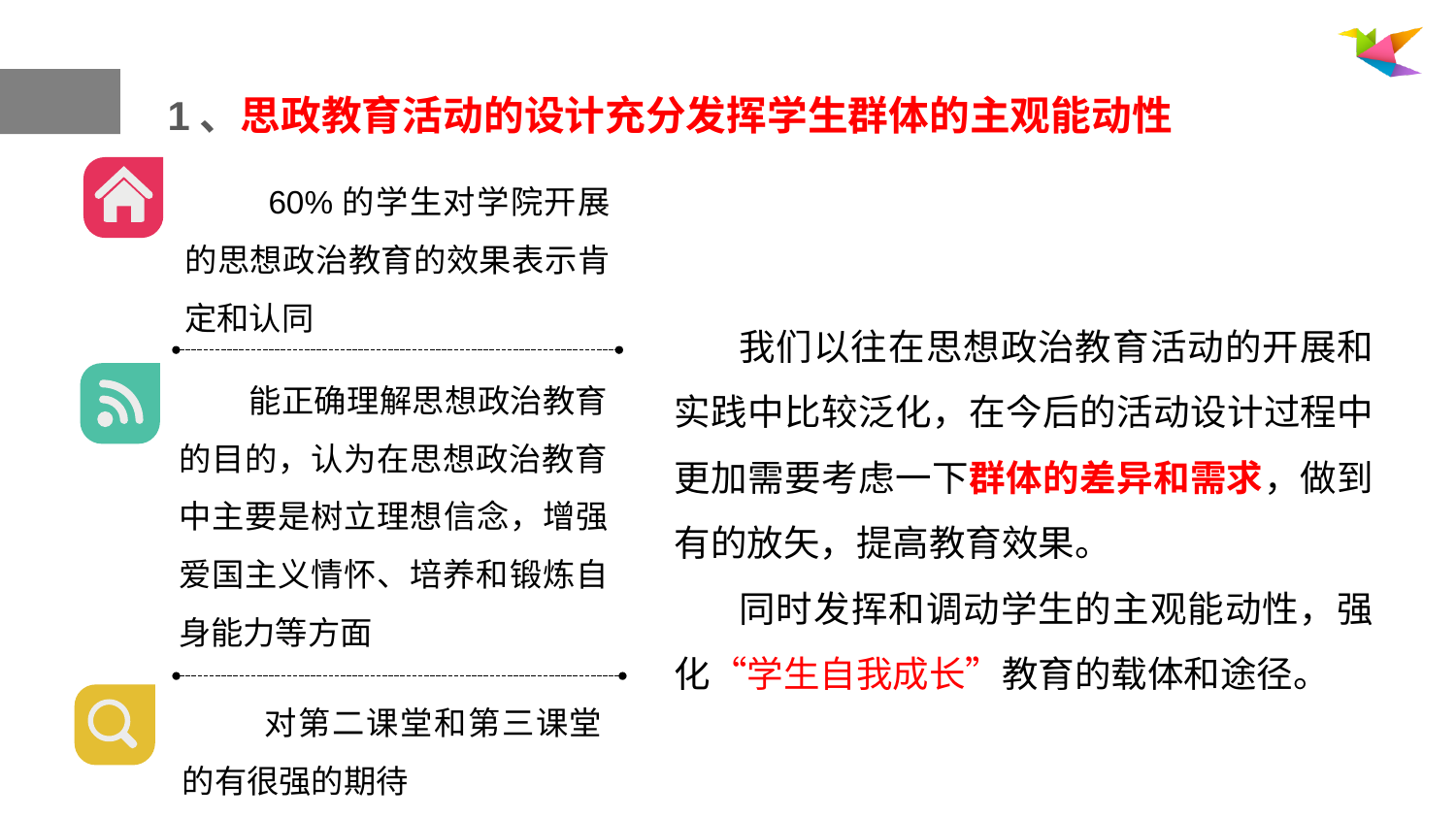

1、思政教育活动的设计充分发挥学生群体的主观能动性

        60%的学生对学院开展的思想政治教育的效果表示肯定和认同

我们以往在思想政治教育活动的开展和实践中比较泛化，在今后的活动设计过程中更加需要考虑一下群体的差异和需求，做到有的放矢，提高教育效果。
同时发挥和调动学生的主观能动性，强化“学生自我成长”教育的载体和途径。
        能正确理解思想政治教育的目的，认为在思想政治教育中主要是树立理想信念，增强爱国主义情怀、培养和锻炼自身能力等方面

        对第二课堂和第三课堂的有很强的期待